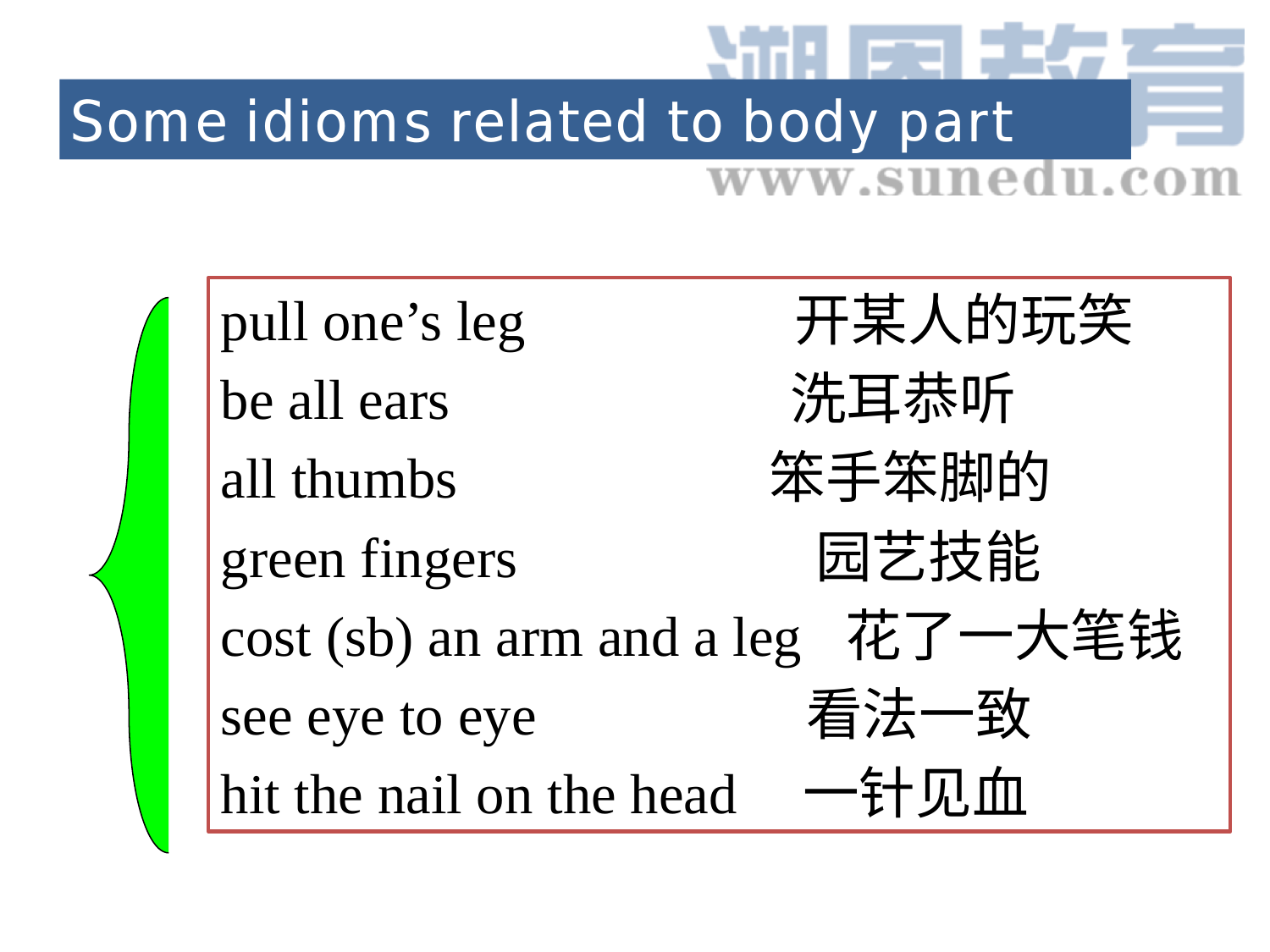

Some idioms related to body part
pull one’s leg                  开某人的玩笑
be all ears                       洗耳恭听
all thumbs                     笨手笨脚的
green fingers                    园艺技能
cost (sb) an arm and a leg  花了一大笔钱
see eye to eye                  看法一致
hit the nail on the head    一针见血